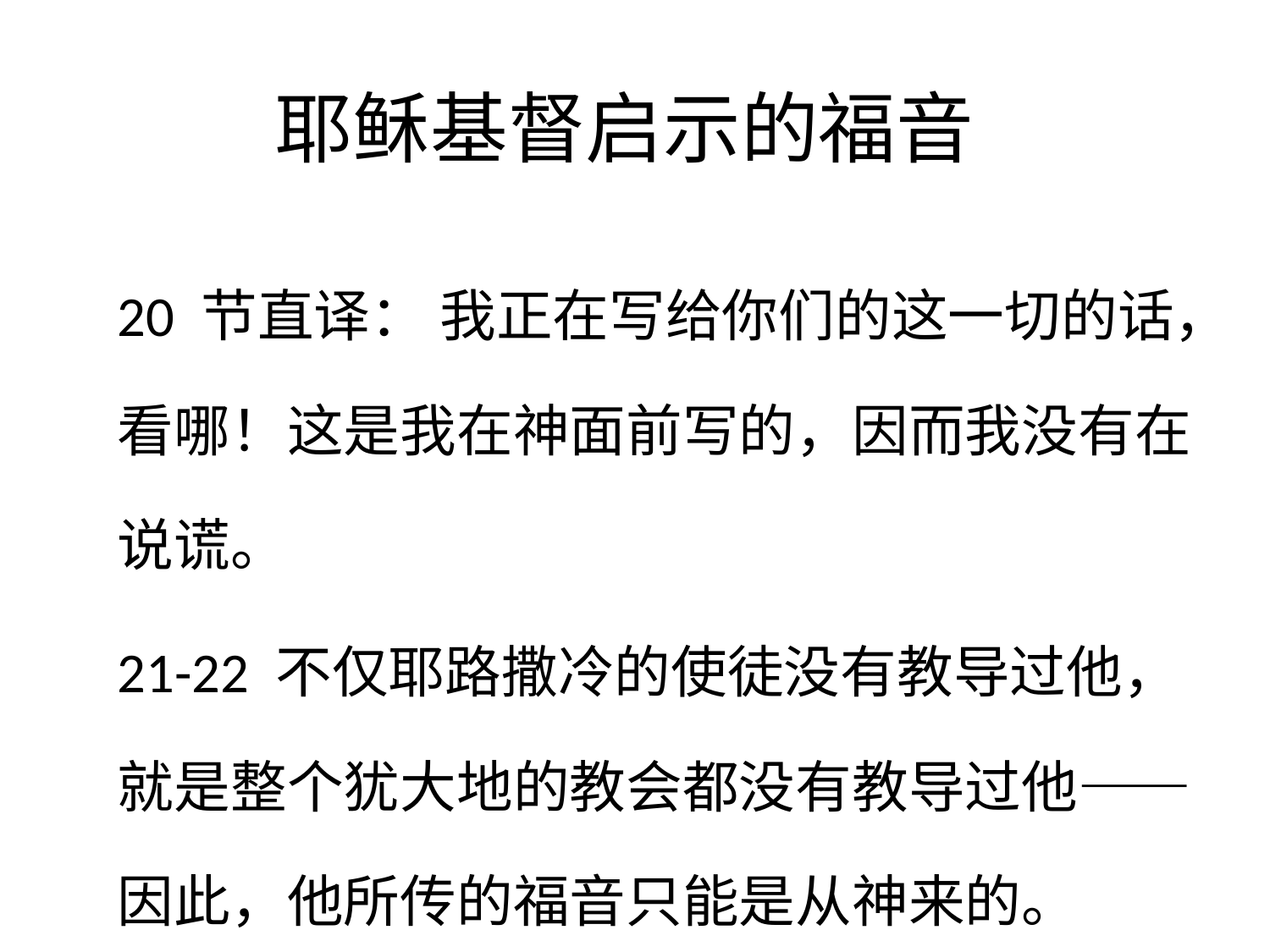

# 耶稣基督启示的福音
20 节直译： 我正在写给你们的这一切的话，看哪！这是我在神面前写的，因而我没有在说谎。
21-22 不仅耶路撒冷的使徒没有教导过他，就是整个犹大地的教会都没有教导过他——因此，他所传的福音只能是从神来的。